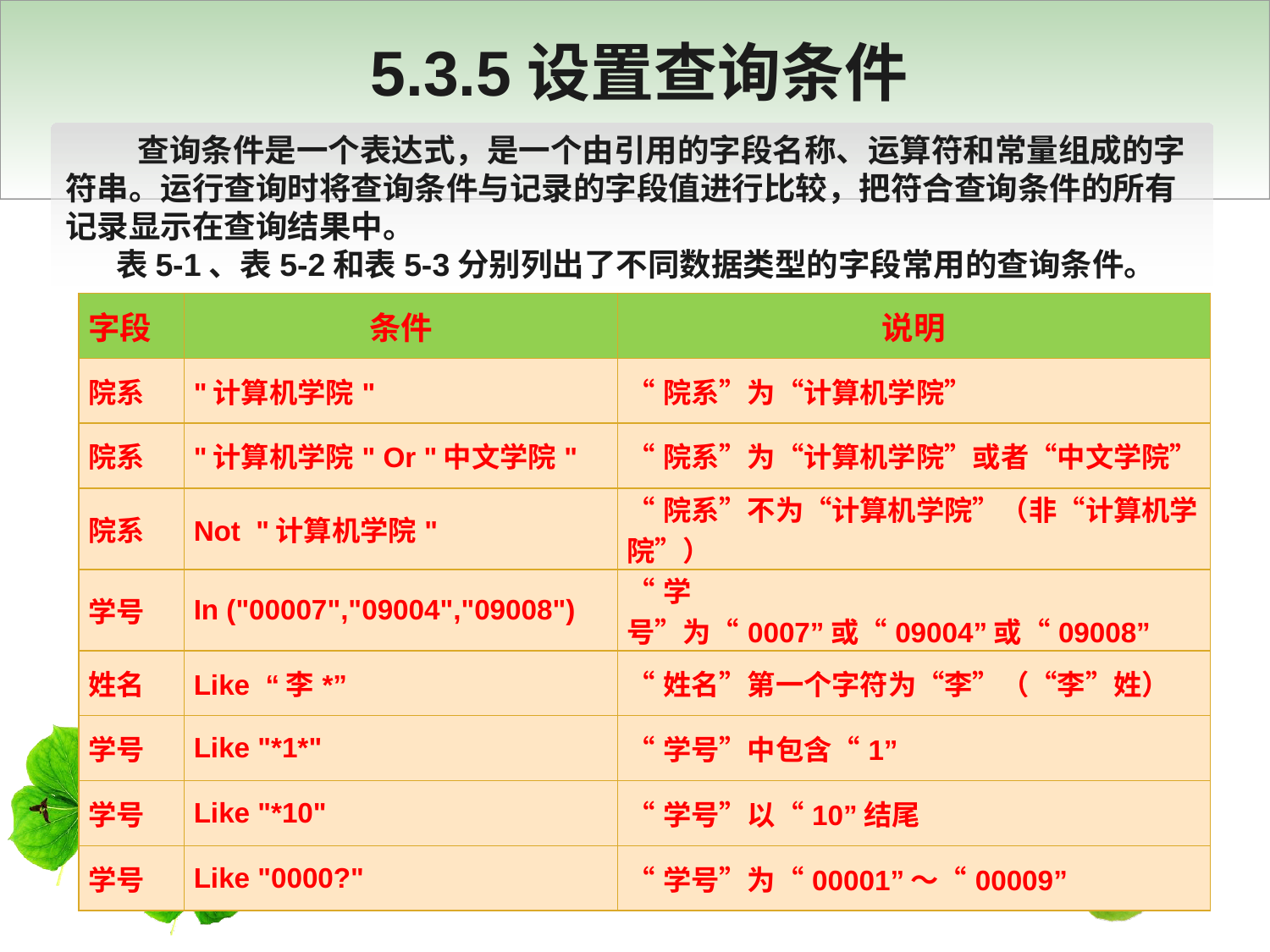

5.3.5设置查询条件

         查询条件是一个表达式，是一个由引用的字段名称、运算符和常量组成的字符串。运行查询时将查询条件与记录的字段值进行比较，把符合查询条件的所有记录显示在查询结果中。
      表5-1、表5-2和表5-3分别列出了不同数据类型的字段常用的查询条件。
| 字段 | 条件 | 说明 |
| --- | --- | --- |
| 院系 | "计算机学院" | “院系”为“计算机学院” |
| 院系 | "计算机学院" Or "中文学院" | “院系”为“计算机学院”或者“中文学院” |
| 院系 | Not "计算机学院" | “院系”不为“计算机学院”（非“计算机学院”） |
| 学号 | In ("00007","09004","09008") | “学号”为“0007”或“09004”或“09008” |
| 姓名 | Like “李\*” | “姓名”第一个字符为“李”（“李”姓） |
| 学号 | Like "\*1\*" | “学号”中包含“1” |
| 学号 | Like "\*10" | “学号”以“10”结尾 |
| 学号 | Like "0000?" | “学号”为“00001”～“00009” |